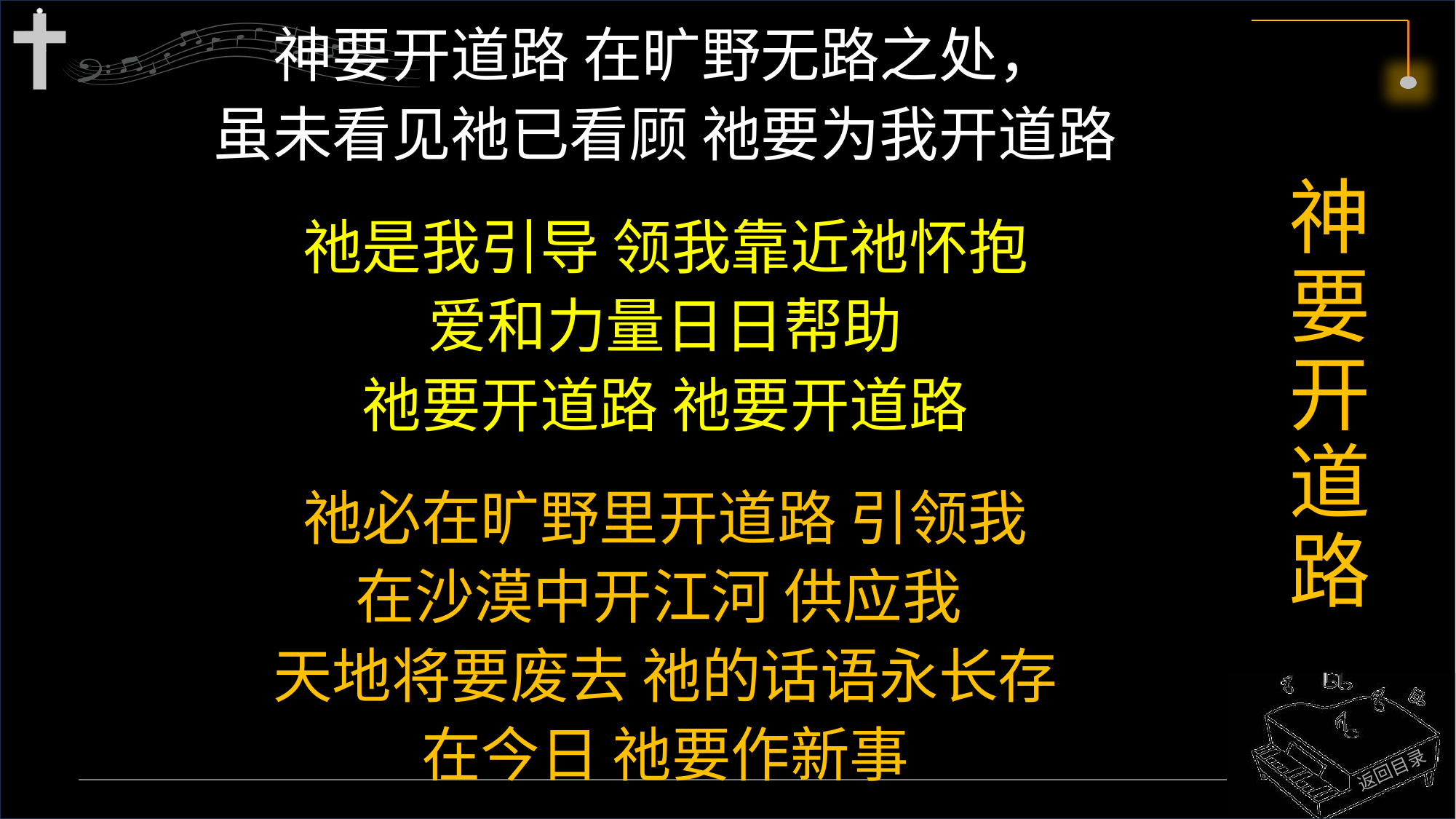

神要开道路 在旷野无路之处，
虽未看见祂已看顾 祂要为我开道路

祂是我引导 领我靠近祂怀抱
爱和力量日日帮助
祂要开道路 祂要开道路

祂必在旷野里开道路 引领我
在沙漠中开江河 供应我
天地将要废去 祂的话语永长存
在今日 祂要作新事
# 神要开道路